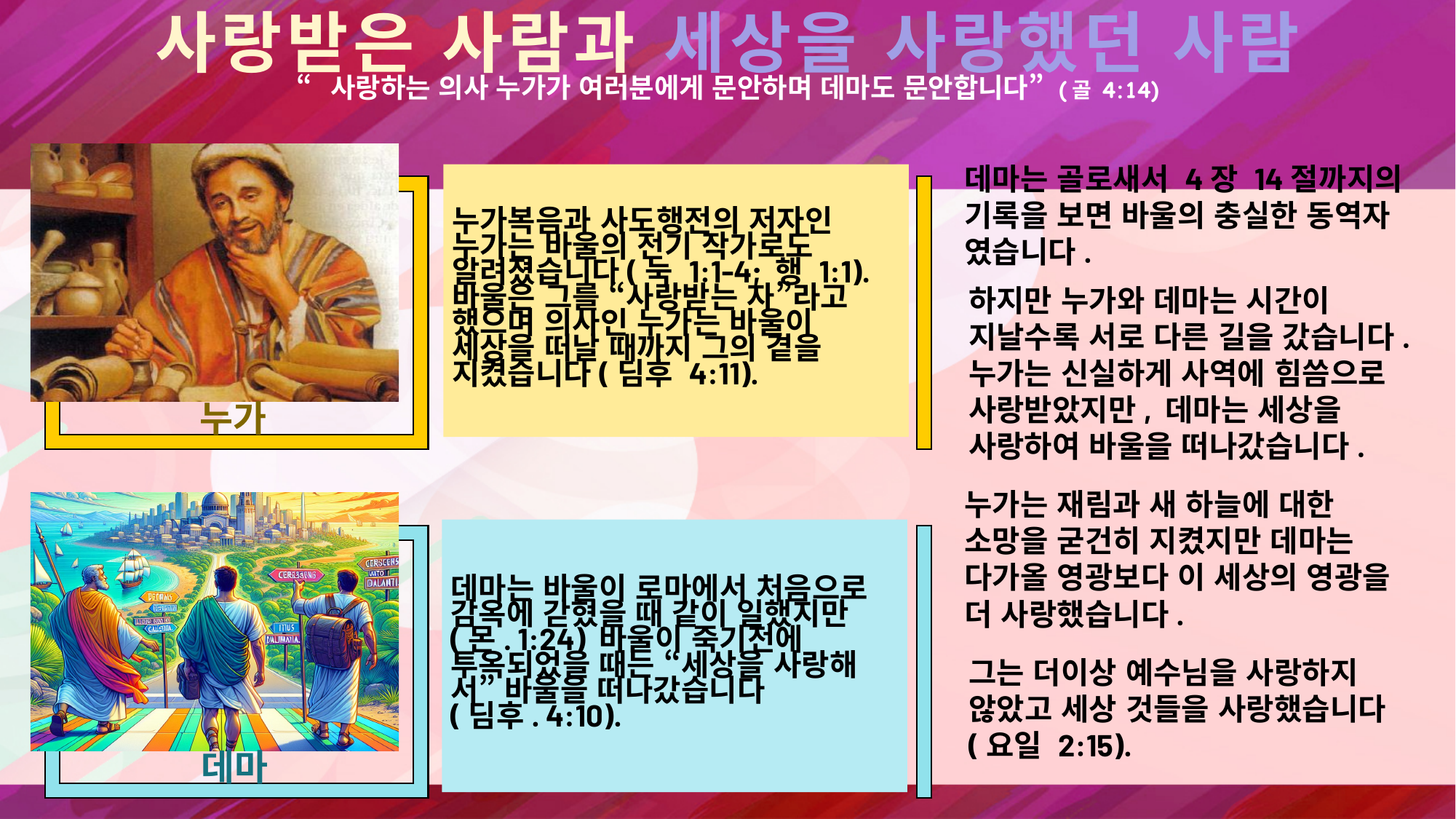

사랑받은 사람과 세상을 사랑했던 사람
“사랑하는 의사 누가가 여러분에게 문안하며 데마도 문안합니다” (골 4:14)
누가
누가복음과 사도행전의 저자인 누가는 바울의 전기 작가로도 알려졌습니다(눅 1:1-4; 행 1:1).  바울은 그를 “사랑받는 자”라고 했으며 의사인 누가는 바울이 세상을 떠날 때까지 그의 곁을 지켰습니다(딤후 4:11).
데마
데마는 바울이 로마에서 처음으로 감옥에 갇혔을 때 같이 일했지만 (몬. 1:24) 바울이 죽기전에 투옥되었을 때는 “세상을 사랑해서” 바울을 떠나갔습니다
(딤후. 4:10).
데마는 골로새서 4장 14절까지의 기록을 보면 바울의 충실한 동역자 였습니다.
하지만 누가와 데마는 시간이 지날수록 서로 다른 길을 갔습니다. 누가는 신실하게 사역에 힘씀으로 사랑받았지만, 데마는 세상을 사랑하여 바울을 떠나갔습니다.
누가는 재림과 새 하늘에 대한 소망을 굳건히 지켰지만 데마는 다가올 영광보다 이 세상의 영광을 더 사랑했습니다.
그는 더이상 예수님을 사랑하지 않았고 세상 것들을 사랑했습니다
(요일 2:15).